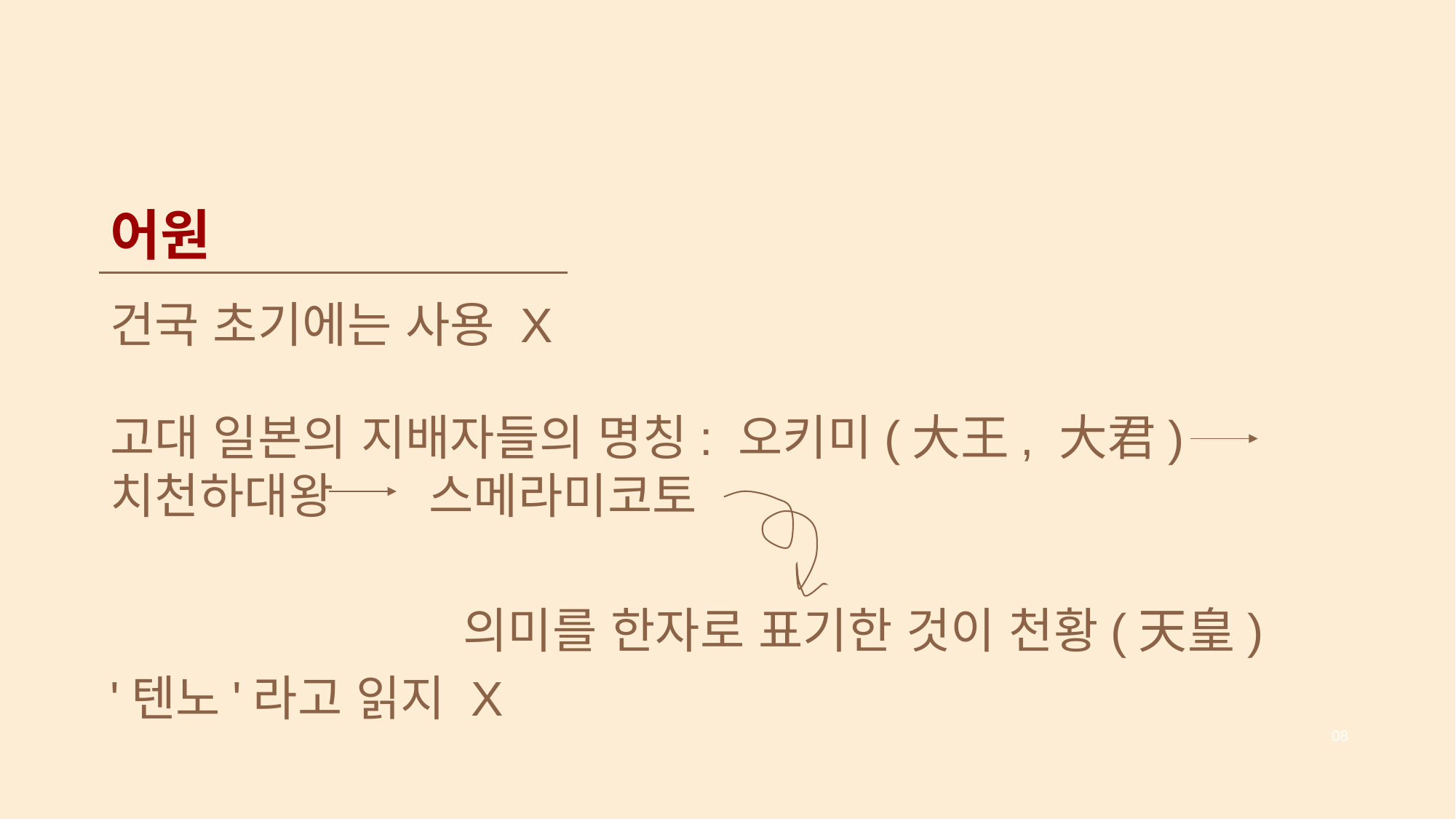

# 어원
건국 초기에는 사용 X

고대 일본의 지배자들의 명칭: 오키미(大王, 大君)       치천하대왕       스메라미코토

                         의미를 한자로 표기한 것이 천황(天皇)
'텐노'라고 읽지 X

08